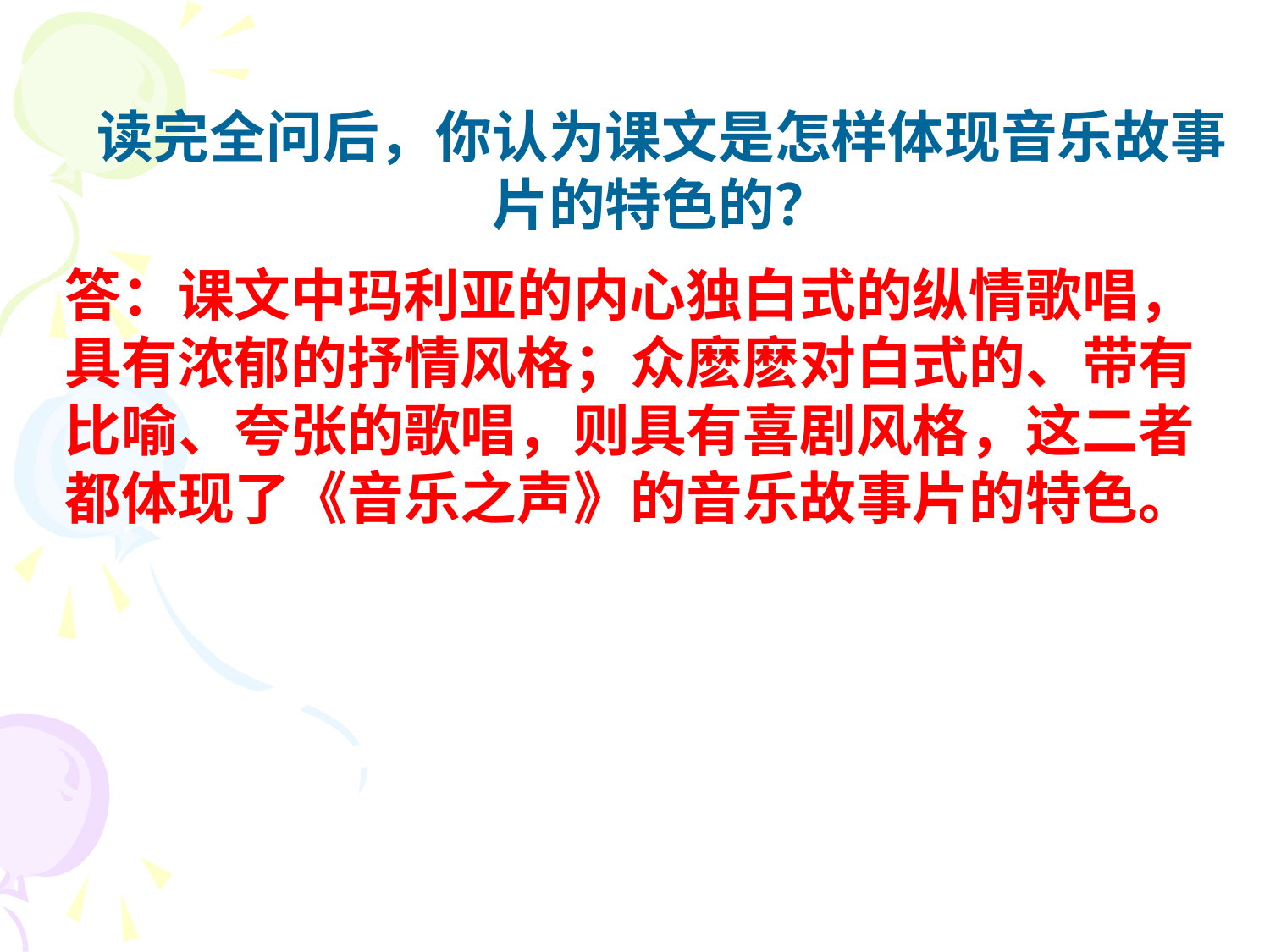

读完全问后，你认为课文是怎样体现音乐故事
片的特色的？
答：课文中玛利亚的内心独白式的纵情歌唱，
具有浓郁的抒情风格；众麽麽对白式的、带有
比喻、夸张的歌唱，则具有喜剧风格，这二者
都体现了《音乐之声》的音乐故事片的特色。